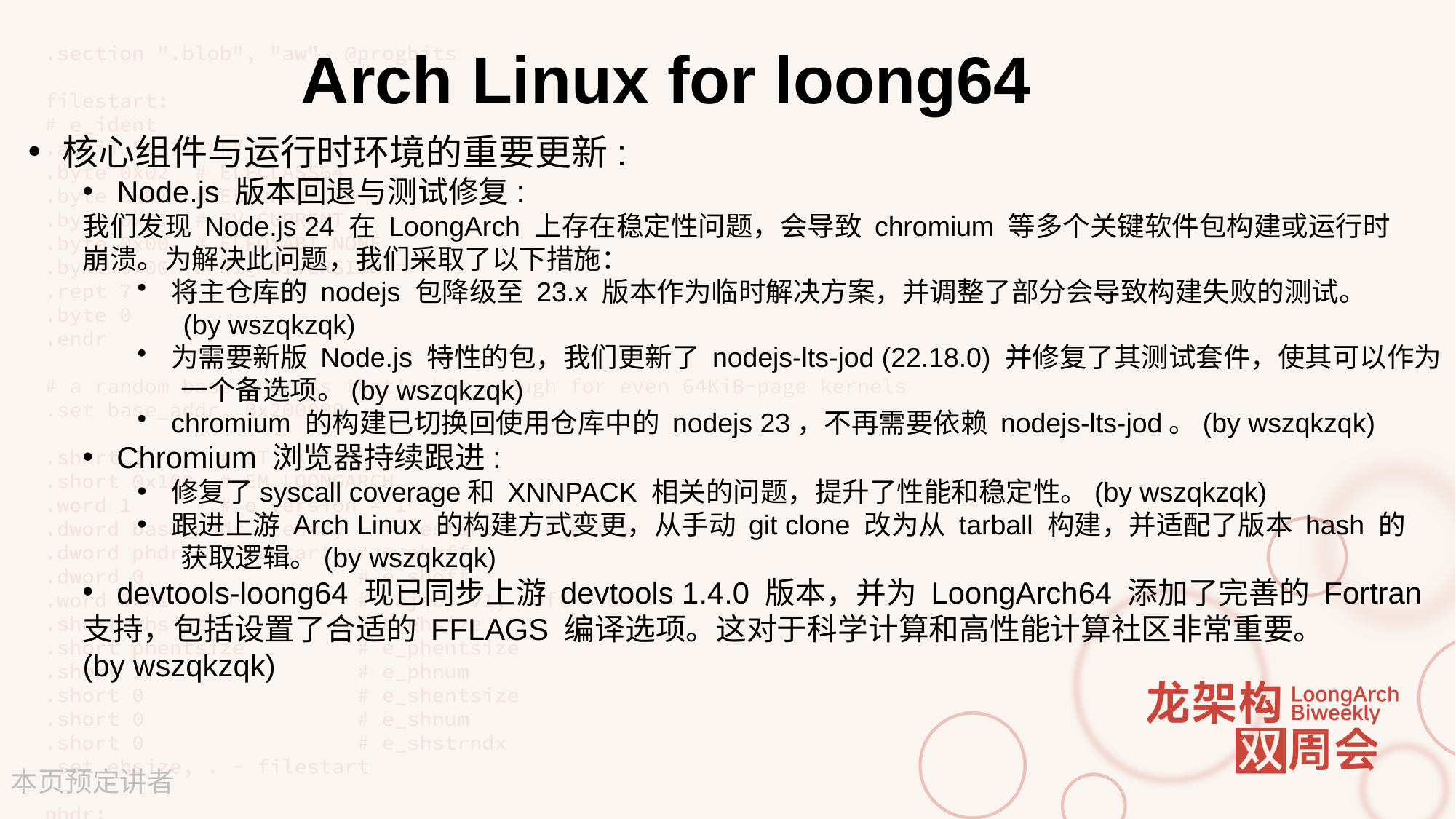

Arch Linux for loong64
核心组件与运行时环境的重要更新:
Node.js 版本回退与测试修复:
我们发现 Node.js 24 在 LoongArch 上存在稳定性问题，会导致 chromium 等多个关键软件包构建或运行时
崩溃。为解决此问题，我们采取了以下措施：
将主仓库的 nodejs 包降级至 23.x 版本作为临时解决方案，并调整了部分会导致构建失败的测试。
      (by wszqkzqk)
为需要新版 Node.js 特性的包，我们更新了 nodejs-lts-jod (22.18.0) 并修复了其测试套件，使其可以作为
      一个备选项。(by wszqkzqk)
chromium 的构建已切换回使用仓库中的 nodejs 23，不再需要依赖 nodejs-lts-jod。(by wszqkzqk)
Chromium 浏览器持续跟进:
修复了syscall coverage和 XNNPACK 相关的问题，提升了性能和稳定性。(by wszqkzqk)
跟进上游 Arch Linux 的构建方式变更，从手动 git clone 改为从 tarball 构建，并适配了版本 hash 的
      获取逻辑。(by wszqkzqk)
devtools-loong64 现已同步上游 devtools 1.4.0 版本，并为 LoongArch64 添加了完善的 Fortran
支持，包括设置了合适的 FFLAGS 编译选项。这对于科学计算和高性能计算社区非常重要。
(by wszqkzqk)